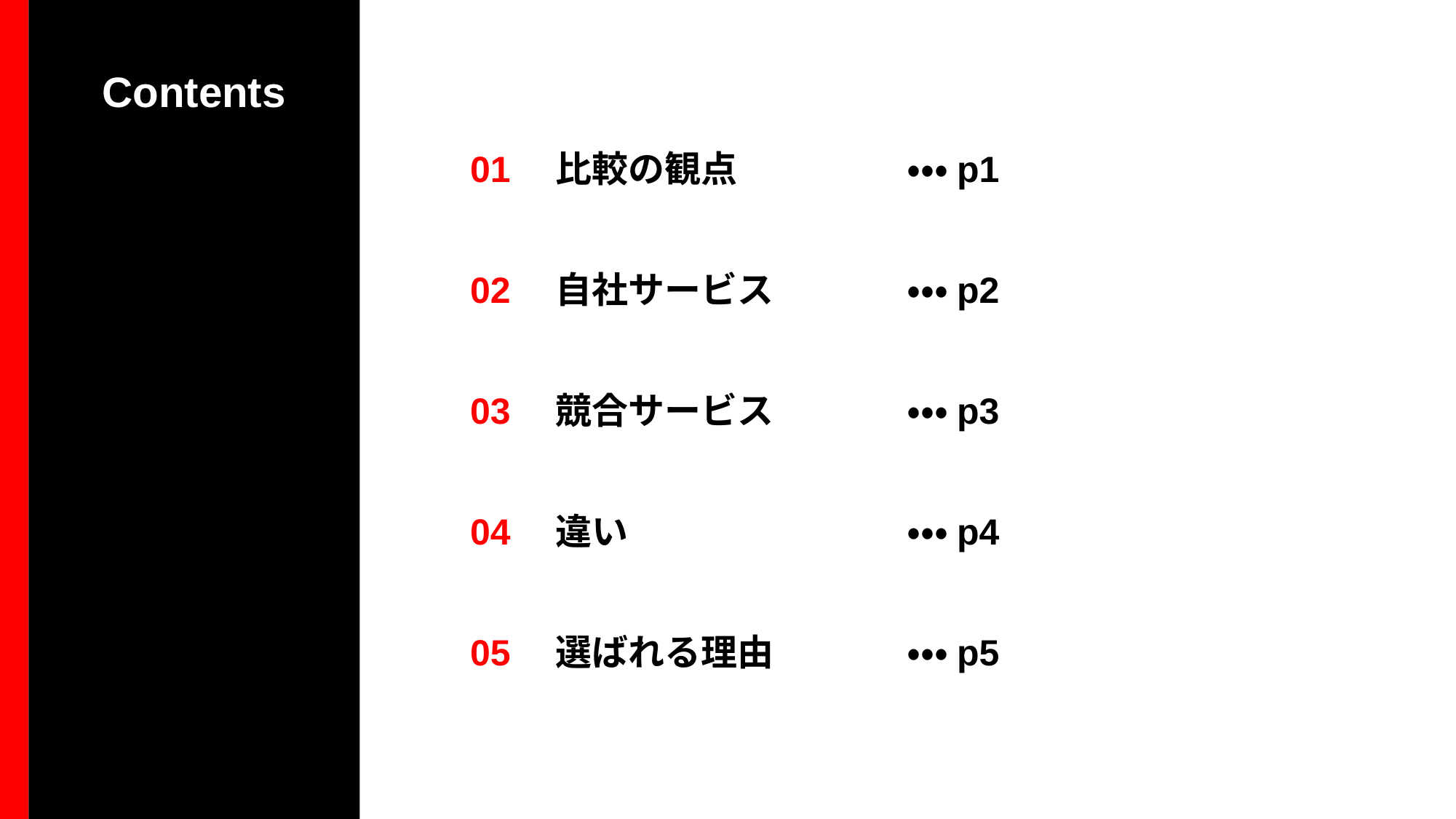

Contents
01　比較の観点		・・・p1
02　自社サービス		・・・p2
03　競合サービス		・・・p3
04　違い			・・・p4
05　選ばれる理由		・・・p5